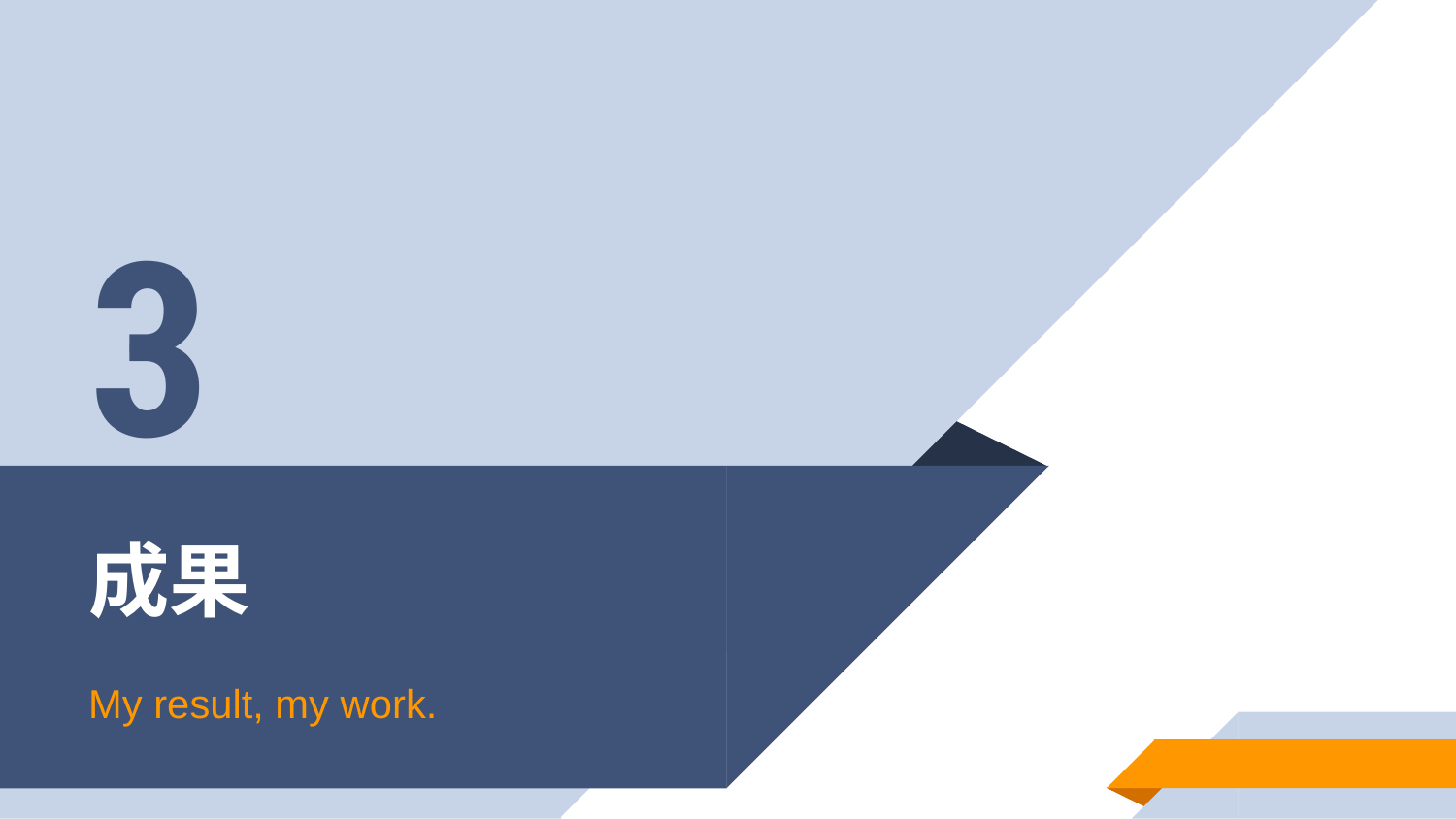

3
# 成果
My result, my work.